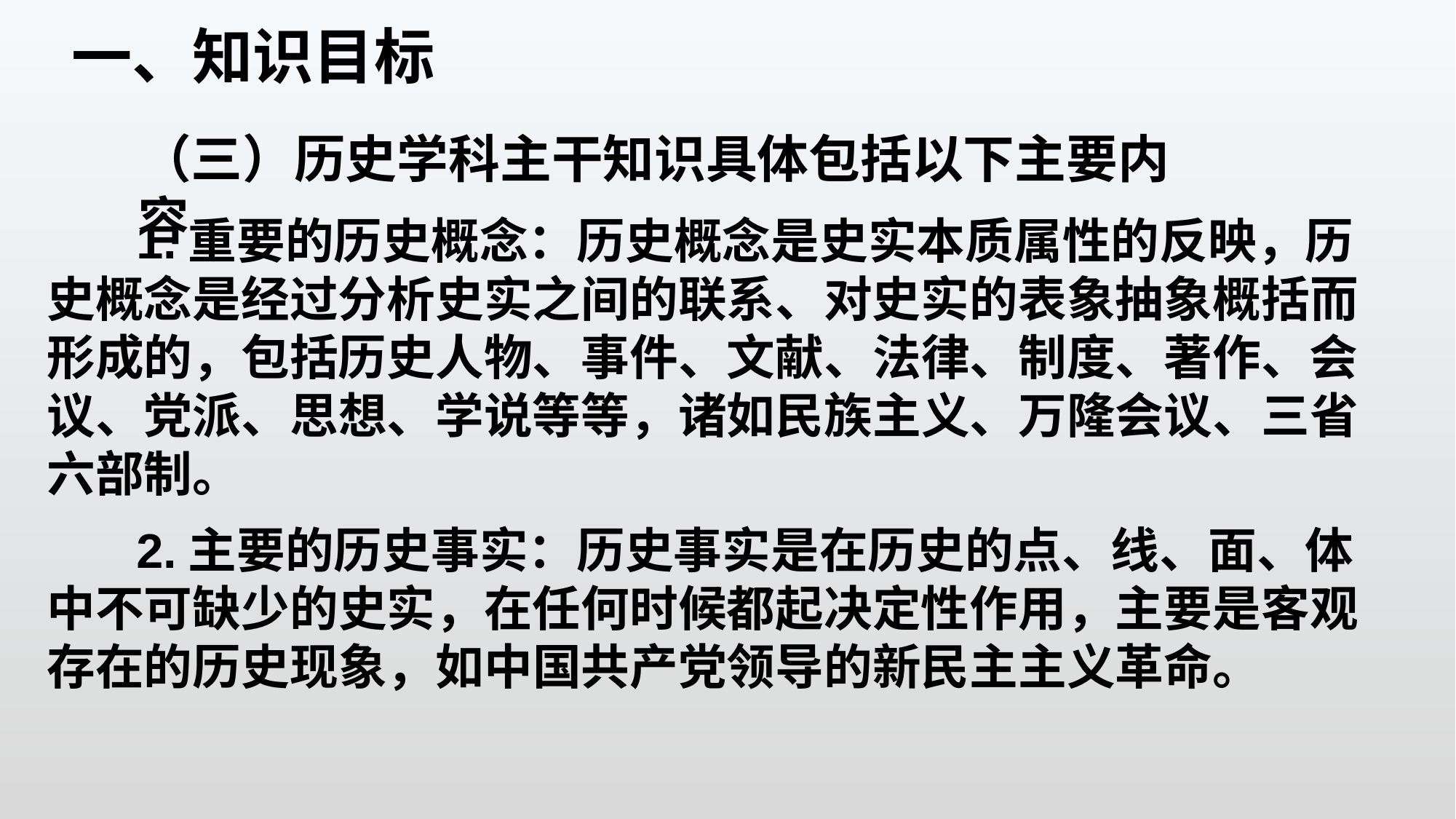

一、知识目标
（三）历史学科主干知识具体包括以下主要内容
1.重要的历史概念：历史概念是史实本质属性的反映，历史概念是经过分析史实之间的联系、对史实的表象抽象概括而形成的，包括历史人物、事件、文献、法律、制度、著作、会议、党派、思想、学说等等，诸如民族主义、万隆会议、三省六部制。
2.主要的历史事实：历史事实是在历史的点、线、面、体中不可缺少的史实，在任何时候都起决定性作用，主要是客观存在的历史现象，如中国共产党领导的新民主主义革命。